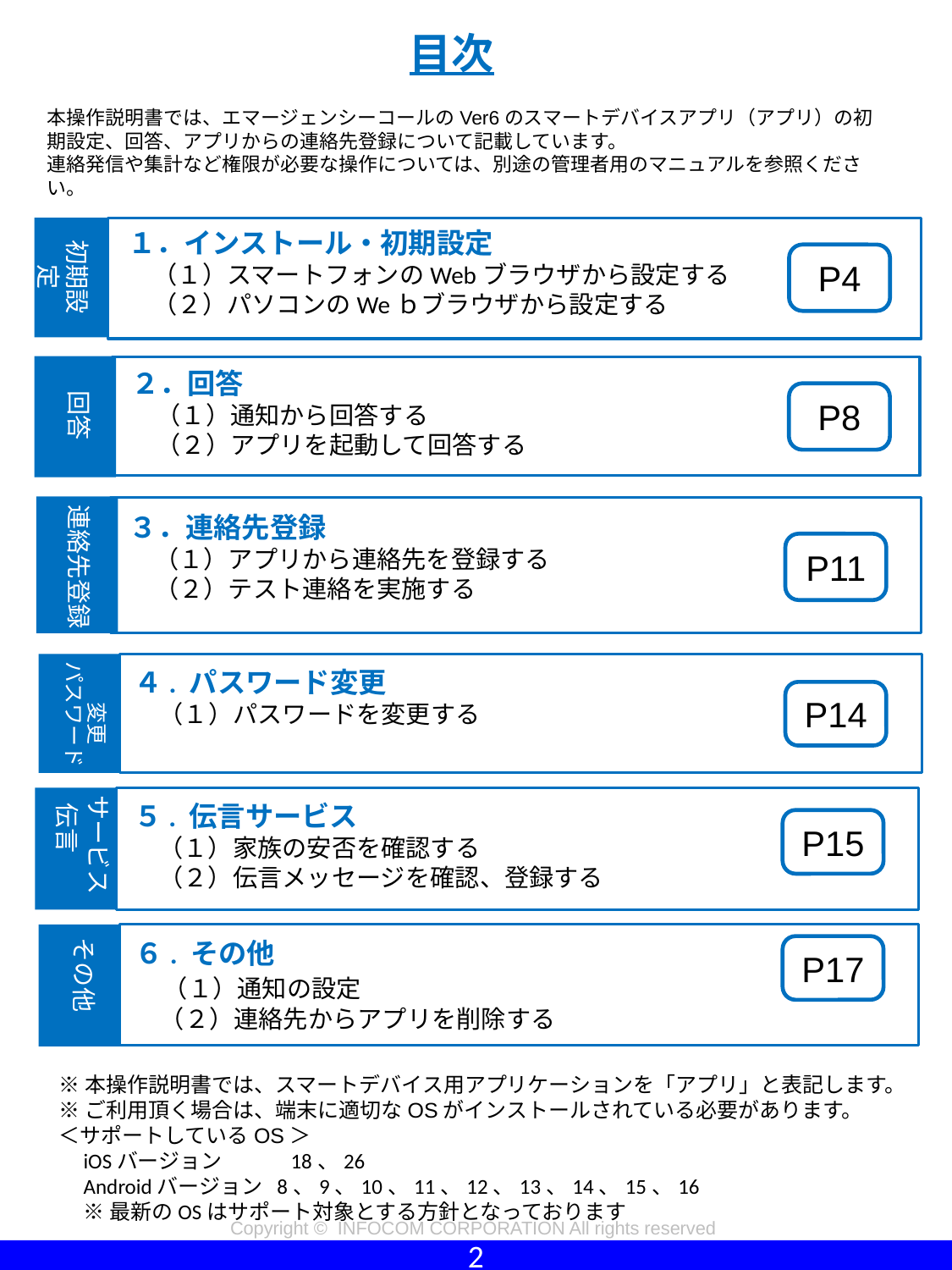

目次
本操作説明書では、エマージェンシーコールのVer6のスマートデバイスアプリ（アプリ）の初期設定、回答、アプリからの連絡先登録について記載しています。
連絡発信や集計など権限が必要な操作については、別途の管理者用のマニュアルを参照ください。

初期設定
１．インストール・初期設定
　（１）スマートフォンのWebブラウザから設定する
　（２）パソコンのWeｂブラウザから設定する

P4

回答

２．回答
　（１）通知から回答する
　（２）アプリを起動して回答する

P8
連絡先登録
３．連絡先登録
　（１）アプリから連絡先を登録する
　（２）テスト連絡を実施する

P11

パスワード
４. パスワード変更
　（１）パスワードを変更する

変更
P14

伝言
５. 伝言サービス
　（１）家族の安否を確認する
　（２）伝言メッセージを確認、登録する

サービス
P15

その他
６. その他
　（１）通知の設定
　（２）連絡先からアプリを削除する

P17
※本操作説明書では、スマートデバイス用アプリケーションを「アプリ」と表記します。
※ご利用頂く場合は、端末に適切なOSがインストールされている必要があります。
＜サポートしているOS＞
iOSバージョン　　　18、26
Androidバージョン  8、9、10、11、12、13、14、15、16
※最新のOSはサポート対象とする方針となっております
2